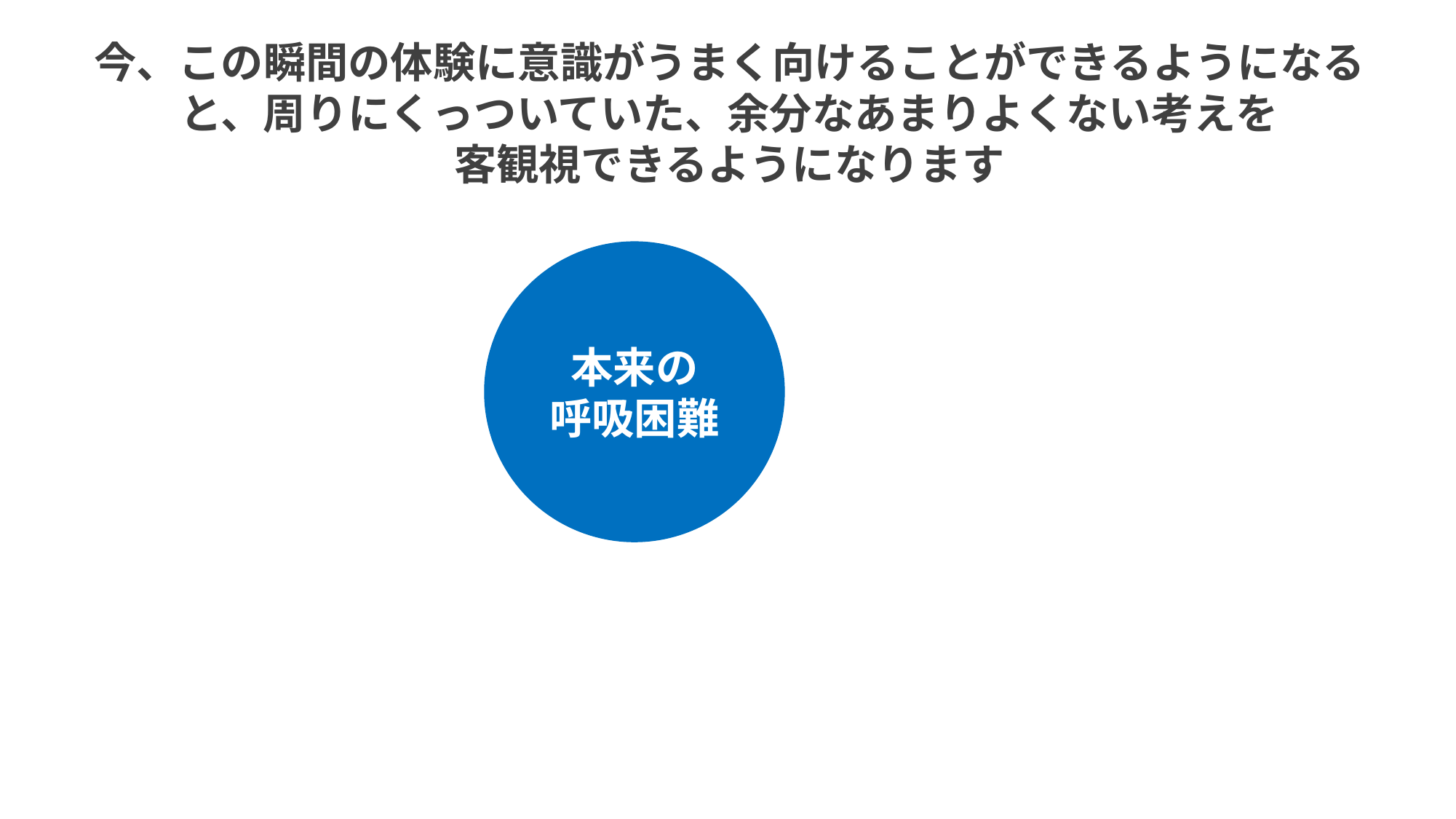

今、この瞬間の体験に意識がうまく向けることができるようになると、周りにくっついていた、余分なあまりよくない考えを
客観視できるようになります
本来の
呼吸困難